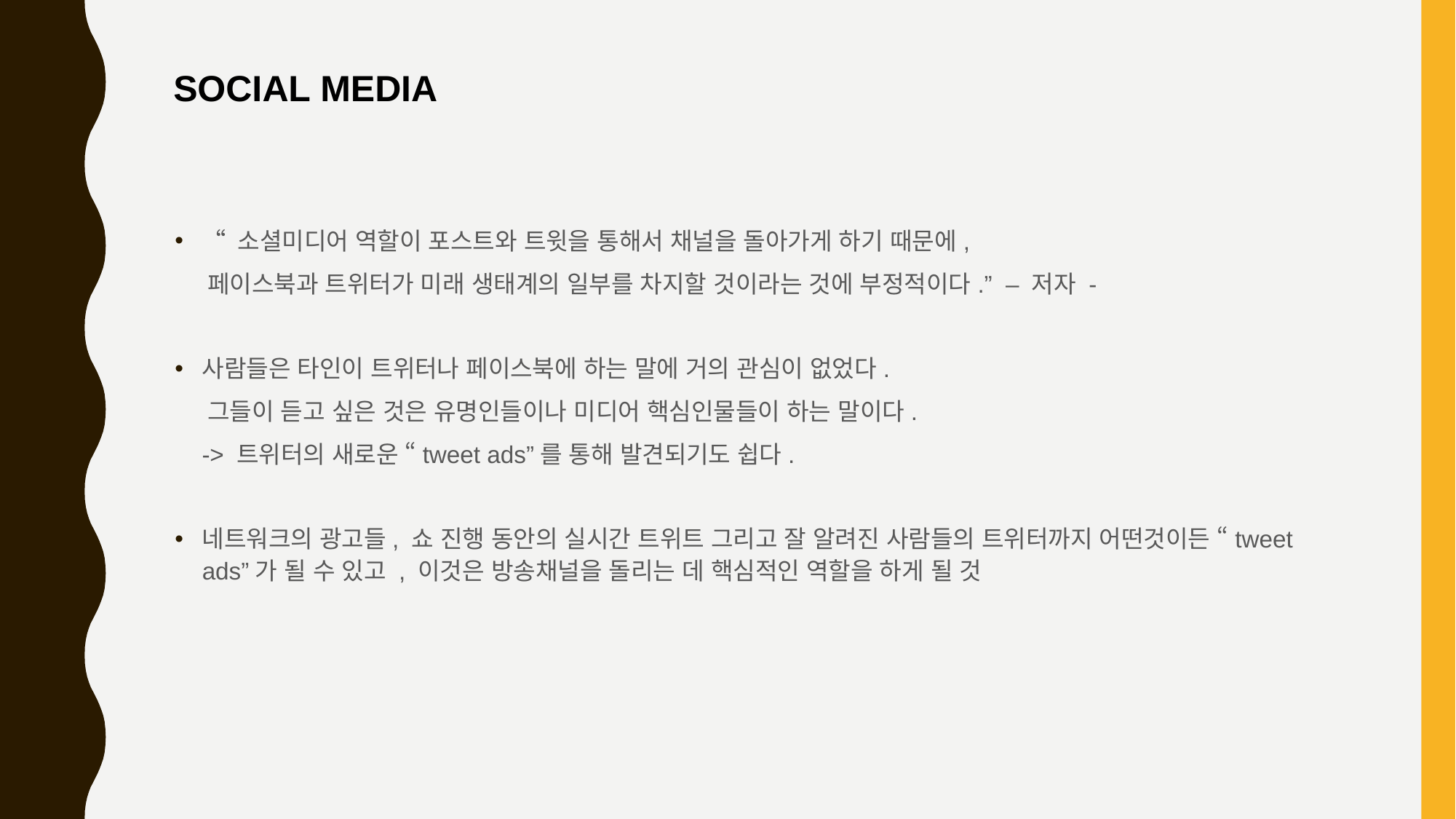

SOCIAL MEDIA
“ 소셜미디어 역할이 포스트와 트윗을 통해서 채널을 돌아가게 하기 때문에,
    페이스북과 트위터가 미래 생태계의 일부를 차지할 것이라는 것에 부정적이다.”  – 저자 -

사람들은 타인이 트위터나 페이스북에 하는 말에 거의 관심이 없었다.
    그들이 듣고 싶은 것은 유명인들이나 미디어 핵심인물들이 하는 말이다.
    -> 트위터의 새로운 “tweet ads”를 통해 발견되기도 쉽다.

네트워크의 광고들, 쇼 진행 동안의 실시간 트위트 그리고 잘 알려진 사람들의 트위터까지 어떤것이든 “tweet ads”가 될 수 있고 , 이것은 방송채널을 돌리는 데 핵심적인 역할을 하게 될 것